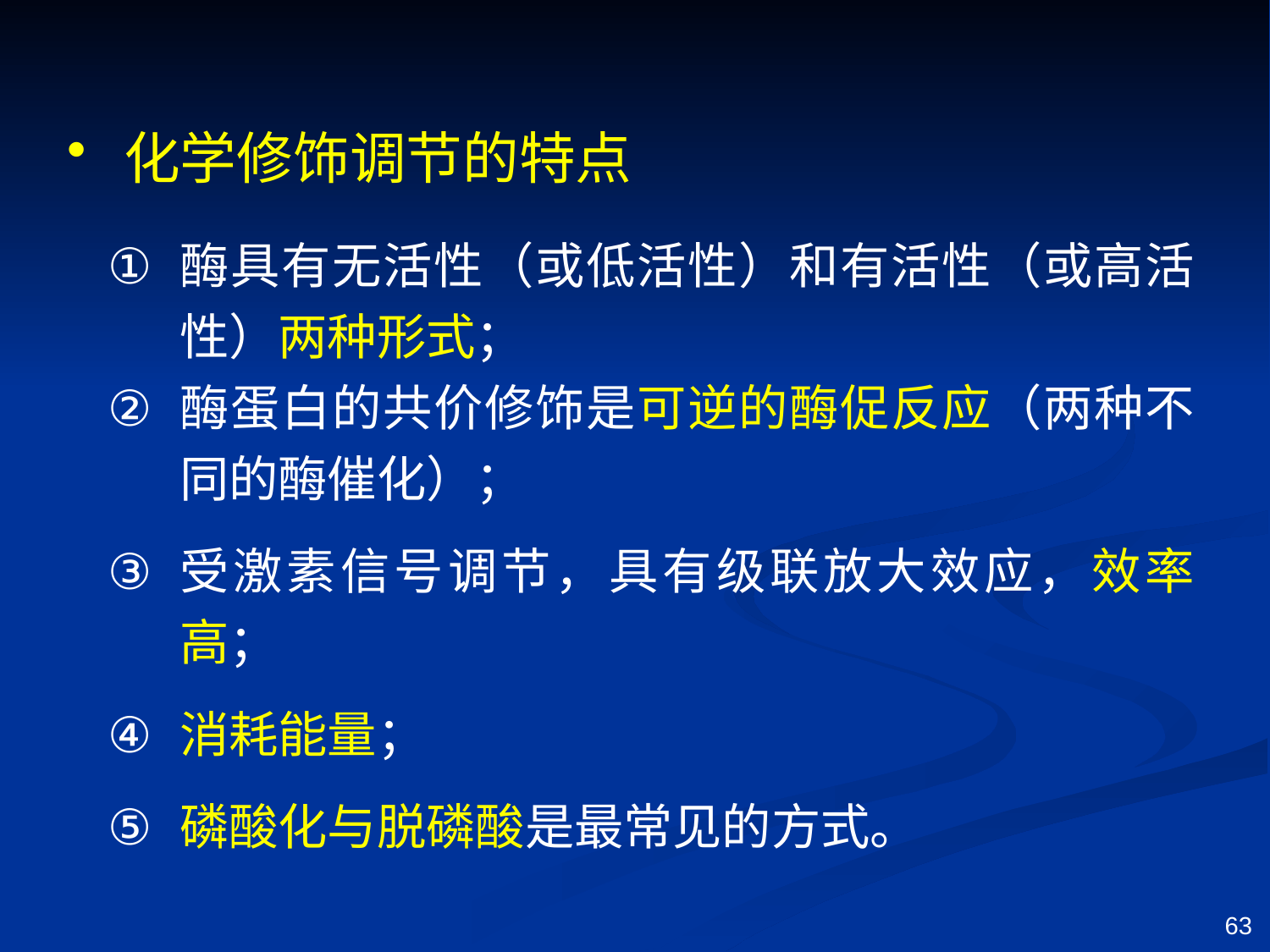

化学修饰调节的特点
酶具有无活性（或低活性）和有活性（或高活性）两种形式；
酶蛋白的共价修饰是可逆的酶促反应（两种不同的酶催化）；
受激素信号调节，具有级联放大效应，效率高；
消耗能量；
磷酸化与脱磷酸是最常见的方式。
63